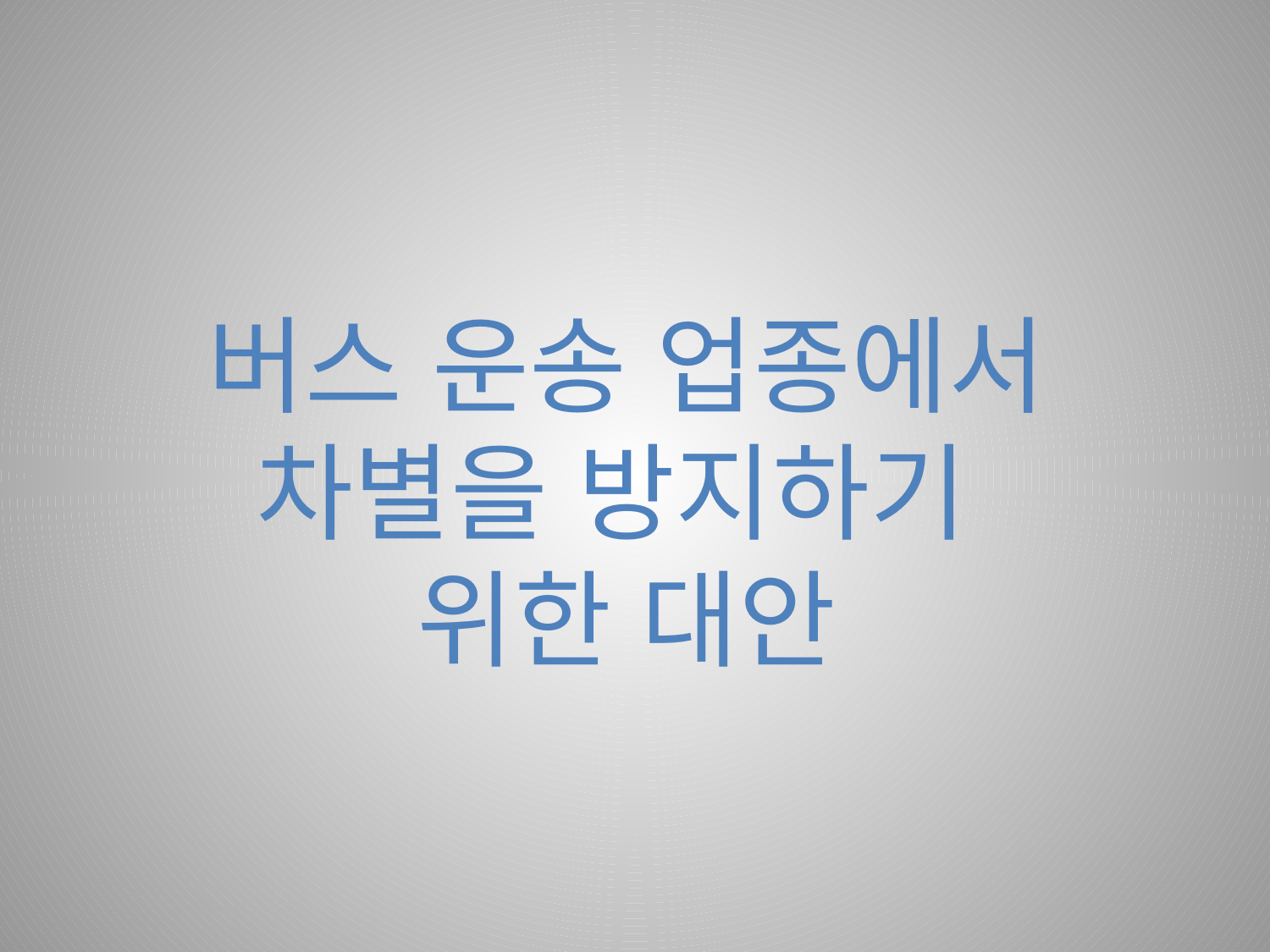

# 버스 운송 업종에서 차별을 방지하기 위한 대안